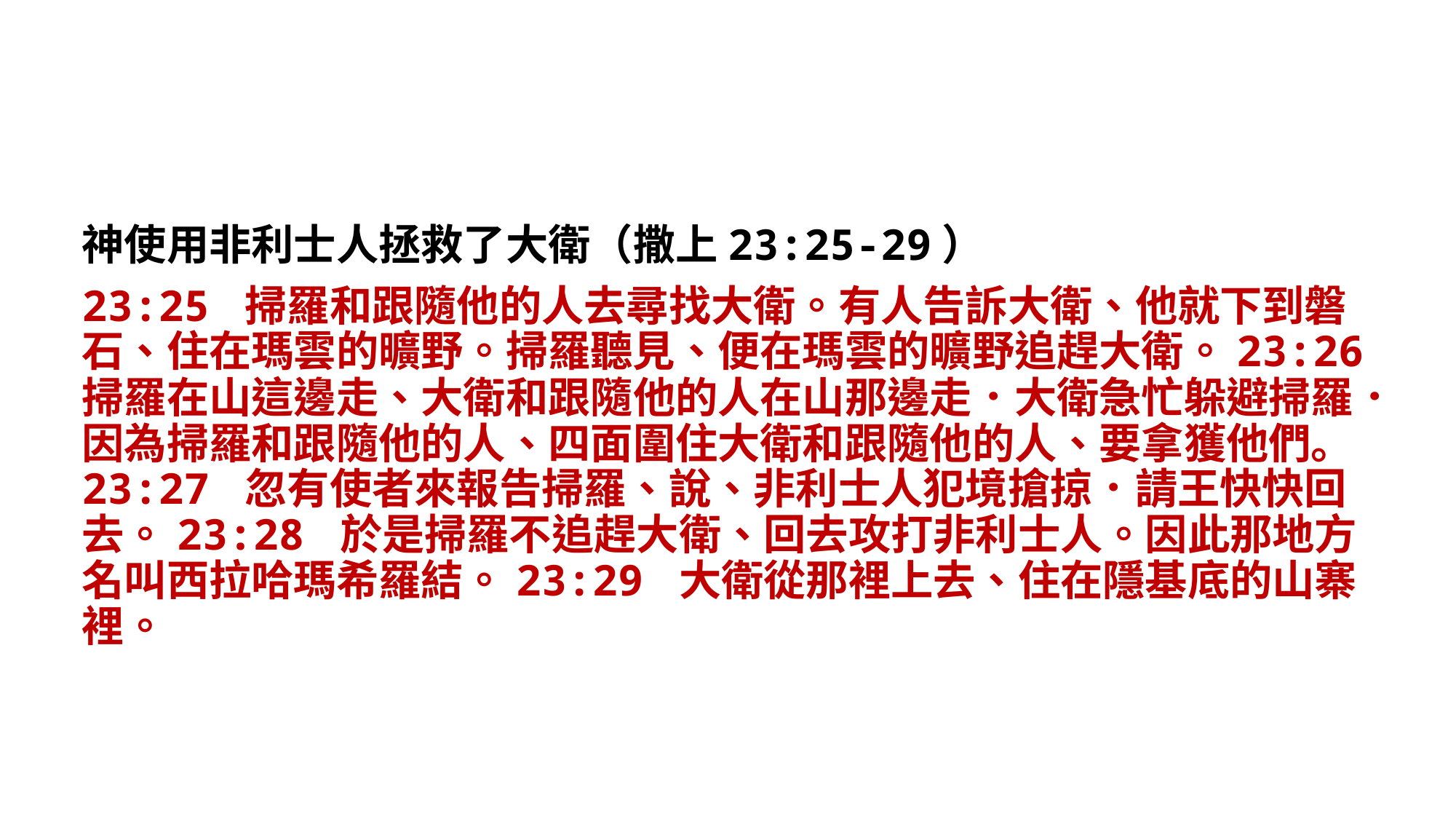

神使用非利士人拯救了大衛（撒上23:25-29）
23:25 掃羅和跟隨他的人去尋找大衛。有人告訴大衛、他就下到磐石、住在瑪雲的曠野。掃羅聽見、便在瑪雲的曠野追趕大衛。23:26 掃羅在山這邊走、大衛和跟隨他的人在山那邊走．大衛急忙躲避掃羅．因為掃羅和跟隨他的人、四面圍住大衛和跟隨他的人、要拿獲他們。23:27 忽有使者來報告掃羅、說、非利士人犯境搶掠．請王快快回去。23:28 於是掃羅不追趕大衛、回去攻打非利士人。因此那地方名叫西拉哈瑪希羅結。23:29 大衛從那裡上去、住在隱基底的山寨裡。